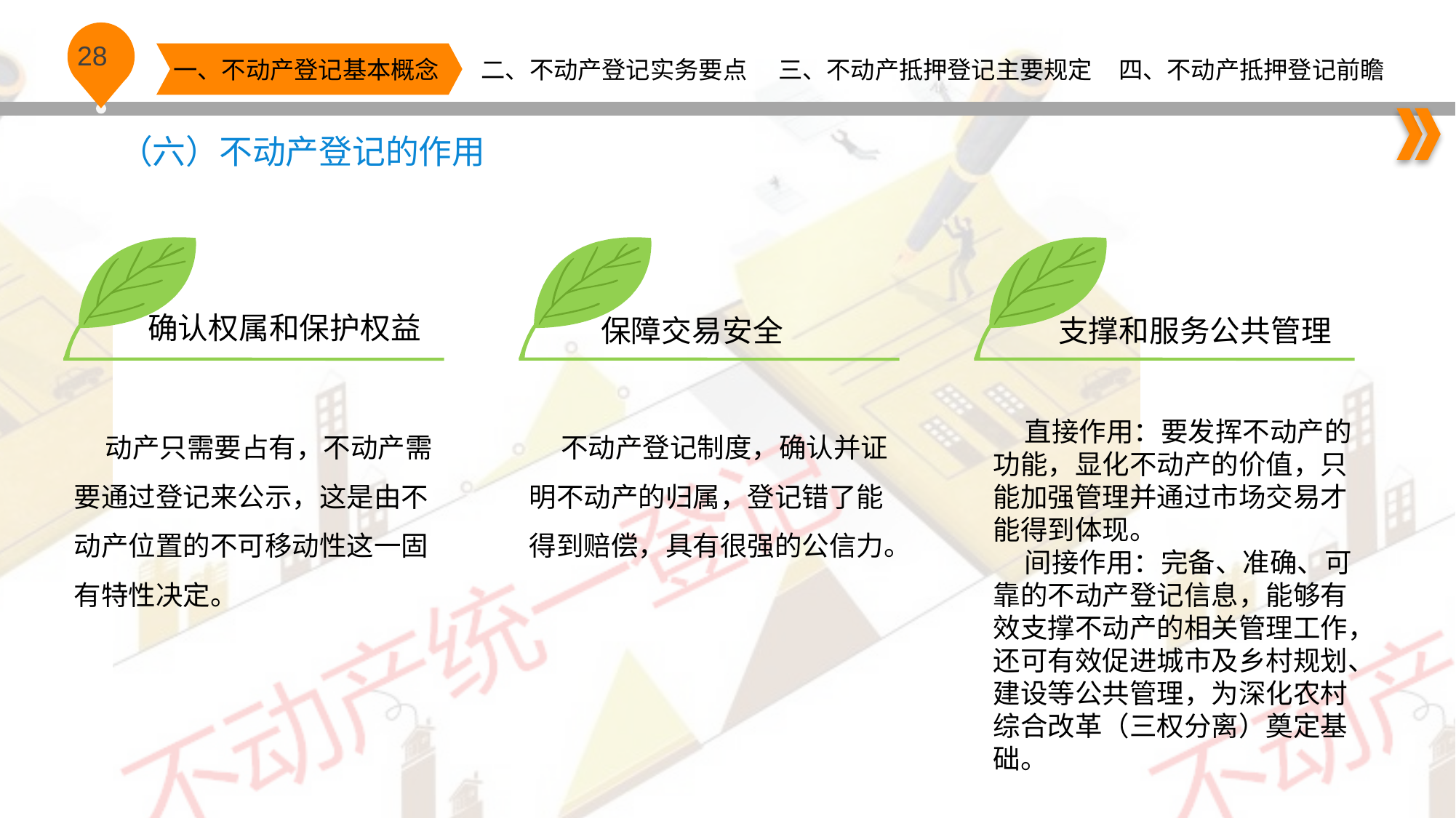

（六）不动产登记的作用

确认权属和保护权益

保障交易安全
支撑和服务公共管理

    动产只需要占有，不动产需要通过登记来公示，这是由不动产位置的不可移动性这一固有特性决定。
    不动产登记制度，确认并证明不动产的归属，登记错了能得到赔偿，具有很强的公信力。
    直接作用：要发挥不动产的功能，显化不动产的价值，只能加强管理并通过市场交易才能得到体现。
    间接作用：完备、准确、可靠的不动产登记信息，能够有效支撑不动产的相关管理工作，还可有效促进城市及乡村规划、建设等公共管理，为深化农村综合改革（三权分离）奠定基础。